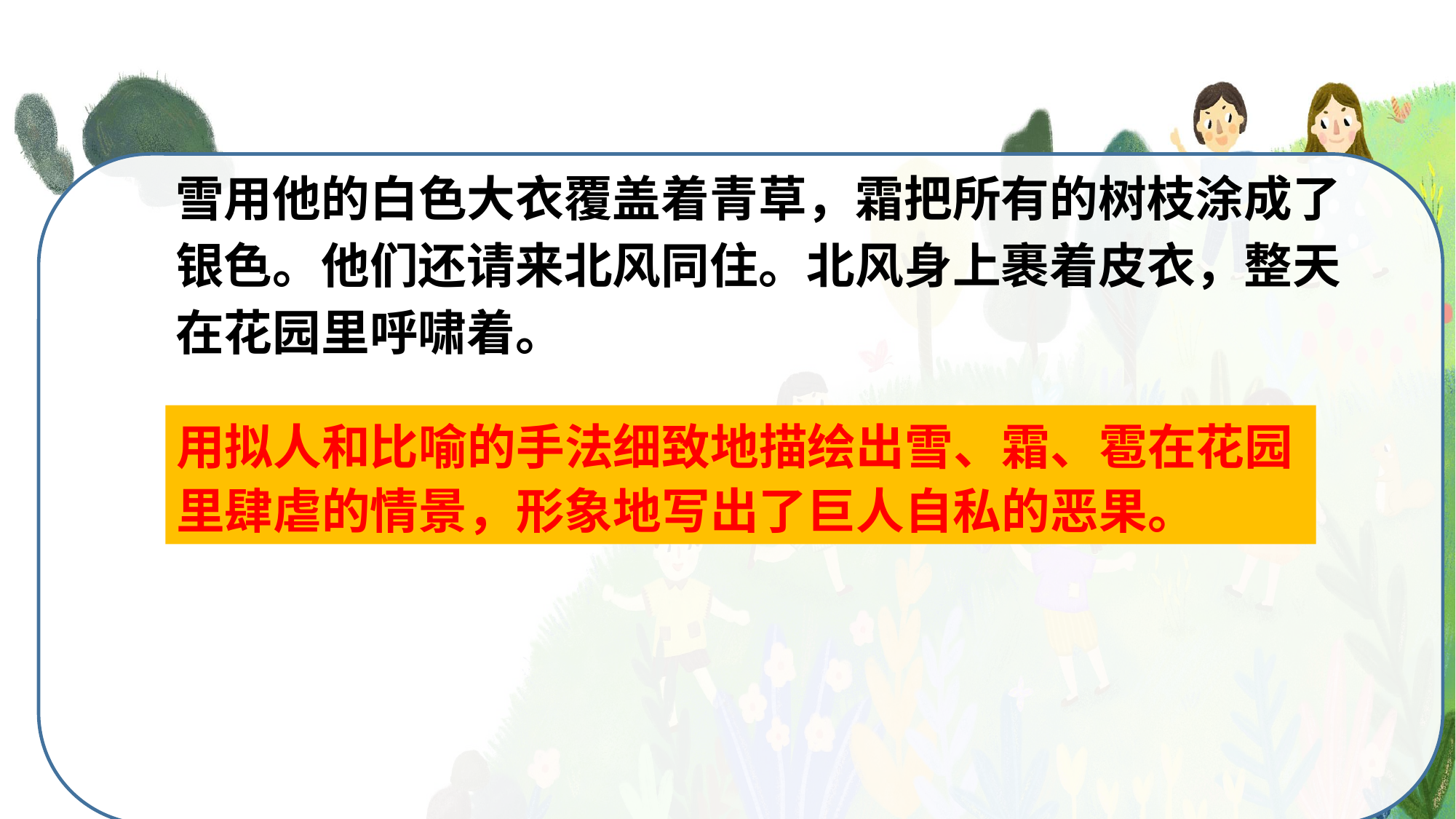

雪用他的白色大衣覆盖着青草，霜把所有的树枝涂成了银色。他们还请来北风同住。北风身上裹着皮衣，整天在花园里呼啸着。
用拟人和比喻的手法细致地描绘出雪、霜、雹在花园里肆虐的情景，形象地写出了巨人自私的恶果。